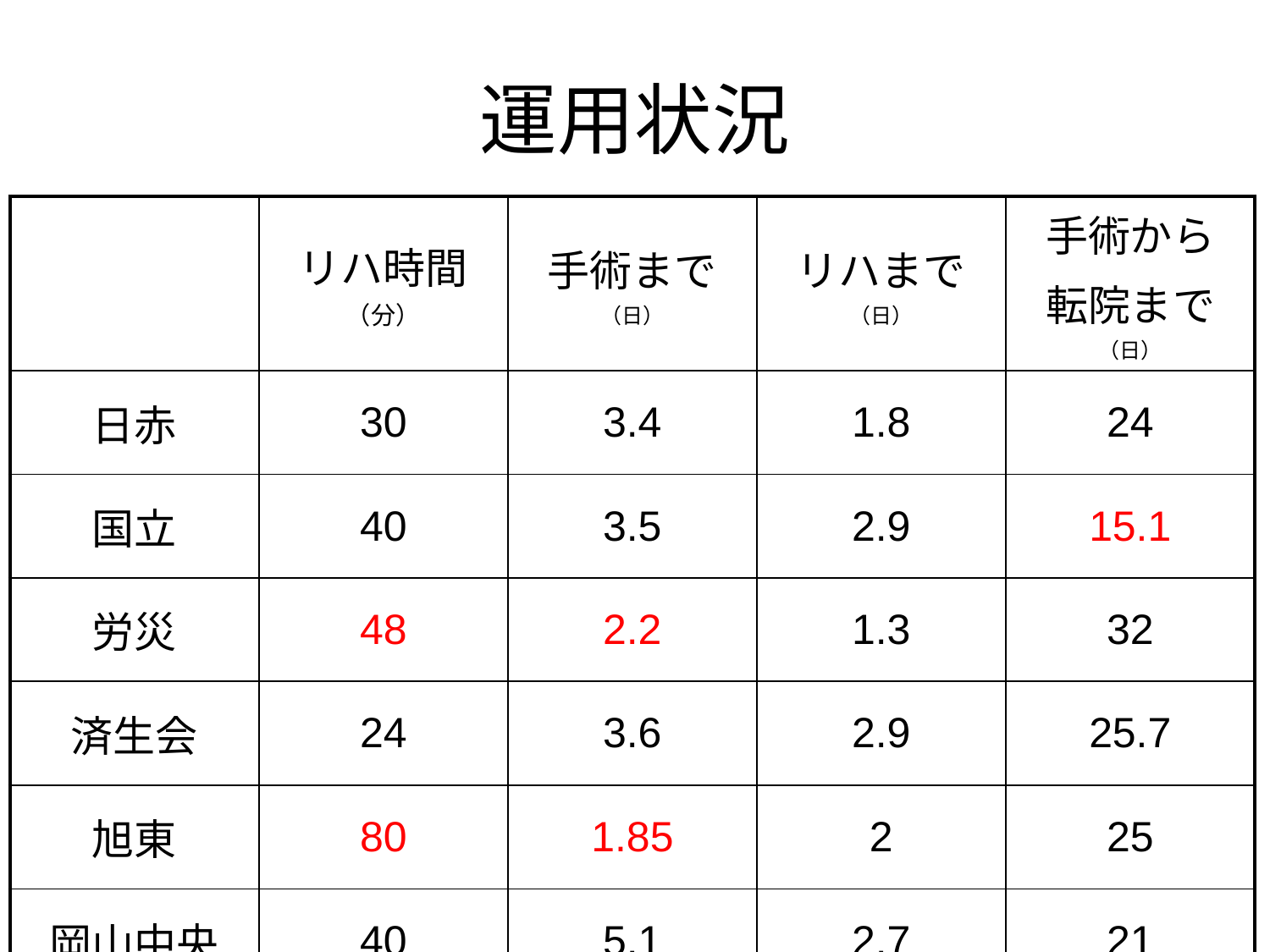

# 運用状況
|  | リハ時間（分） | 手術まで（日） | リハまで（日） | 手術から 転院まで（日） |
| --- | --- | --- | --- | --- |
| 日赤 | 30 | 3.4 | 1.8 | 24 |
| 国立 | 40 | 3.5 | 2.9 | 15.1 |
| 労災 | 48 | 2.2 | 1.3 | 32 |
| 済生会 | 24 | 3.6 | 2.9 | 25.7 |
| 旭東 | 80 | 1.85 | 2 | 25 |
| 岡山中央 | 40 | 5.1 | 2.7 | 21 |